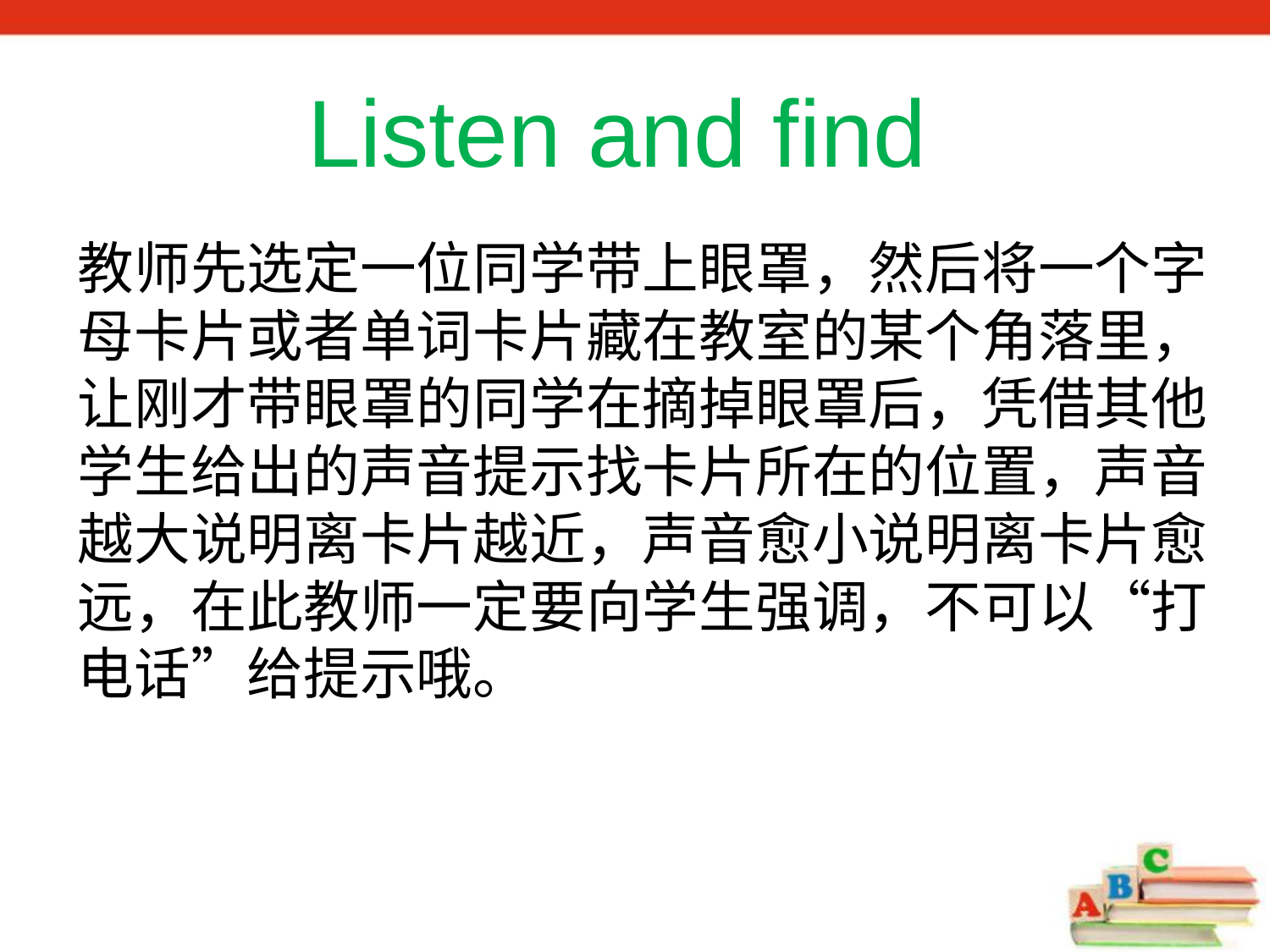

Listen and find
教师先选定一位同学带上眼罩，然后将一个字母卡片或者单词卡片藏在教室的某个角落里，让刚才带眼罩的同学在摘掉眼罩后，凭借其他学生给出的声音提示找卡片所在的位置，声音越大说明离卡片越近，声音愈小说明离卡片愈远，在此教师一定要向学生强调，不可以“打电话”给提示哦。